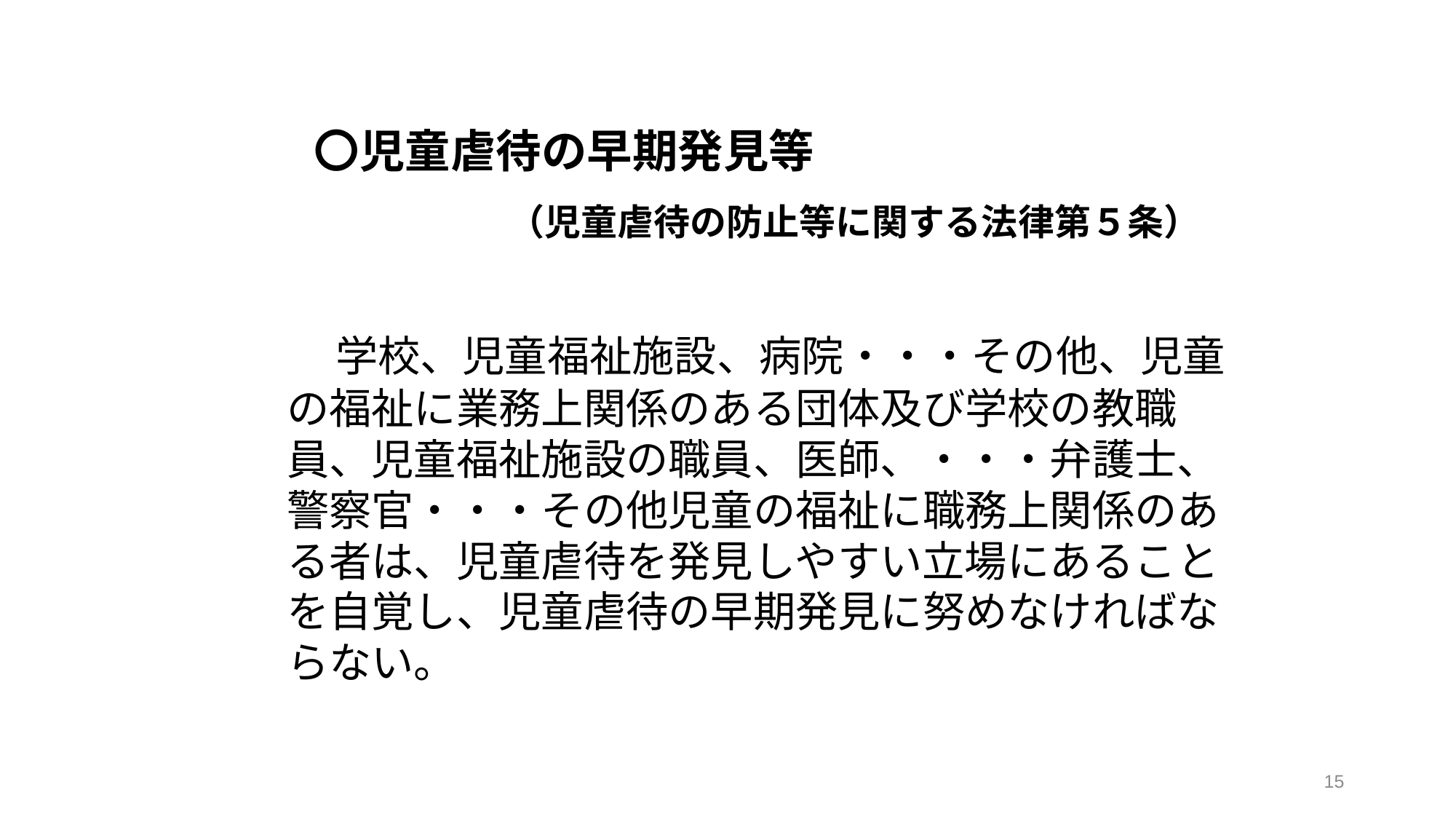

〇児童虐待の早期発見等
　　　　　（児童虐待の防止等に関する法律第５条）

　学校、児童福祉施設、病院・・・その他、児童の福祉に業務上関係のある団体及び学校の教職員、児童福祉施設の職員、医師、・・・弁護士、警察官・・・その他児童の福祉に職務上関係のある者は、児童虐待を発見しやすい立場にあることを自覚し、児童虐待の早期発見に努めなければならない。
15